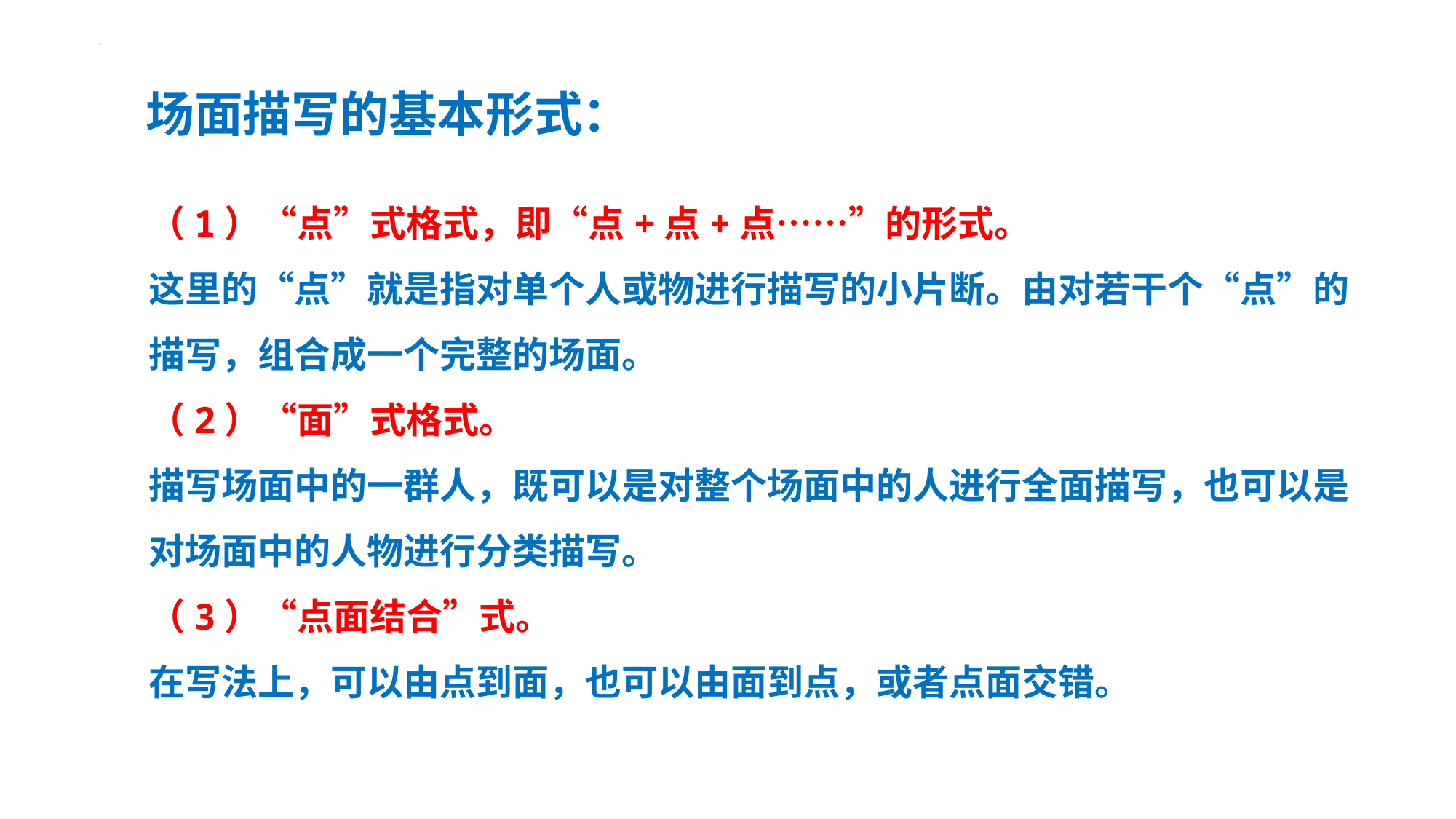

场面描写的基本形式：
（1）“点”式格式，即“点+点+点……”的形式。
这里的“点”就是指对单个人或物进行描写的小片断。由对若干个“点”的描写，组合成一个完整的场面。
（2）“面”式格式。
描写场面中的一群人，既可以是对整个场面中的人进行全面描写，也可以是对场面中的人物进行分类描写。
（3）“点面结合”式。
在写法上，可以由点到面，也可以由面到点，或者点面交错。